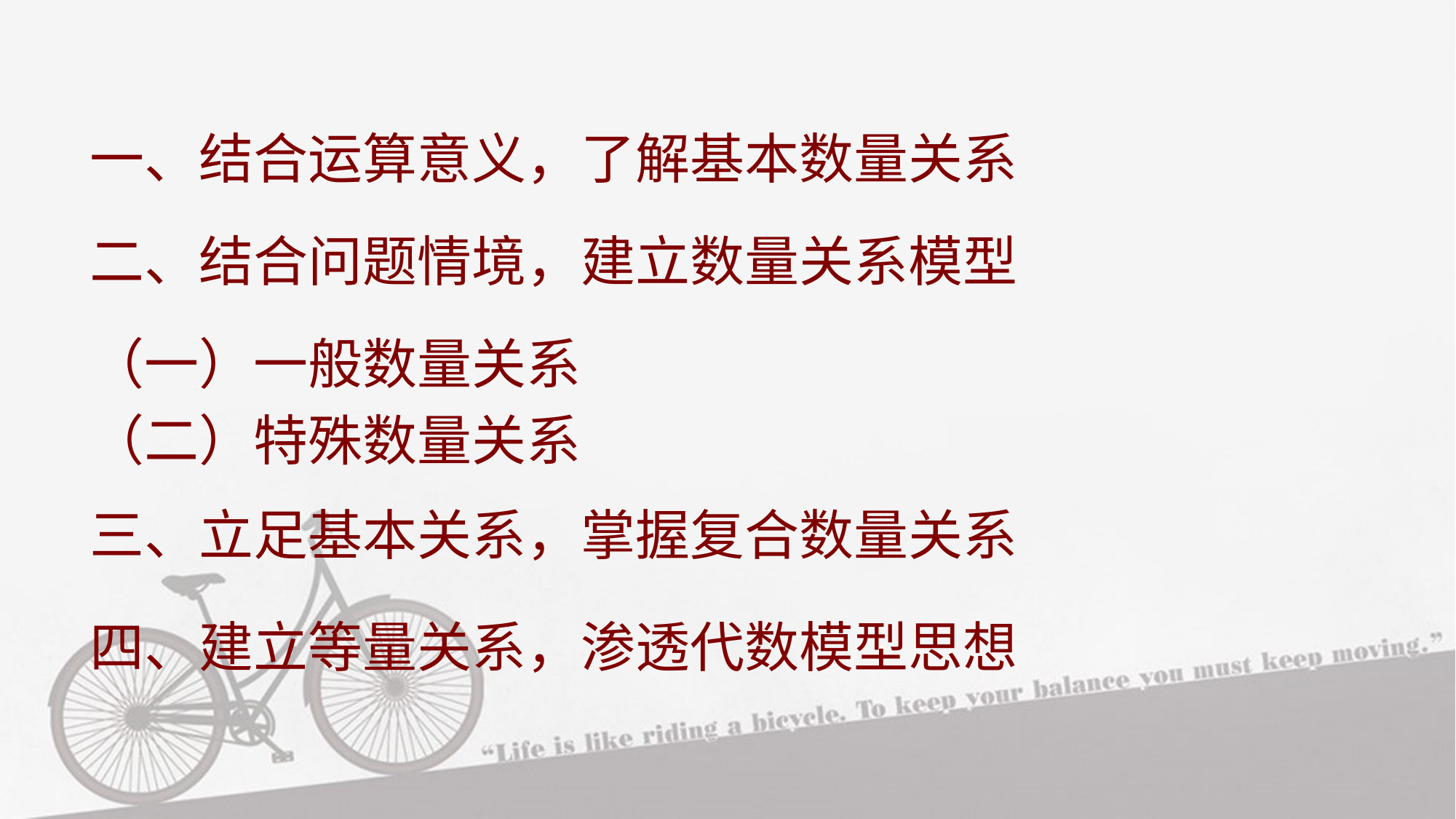

一、结合运算意义，了解基本数量关系
二、结合问题情境，建立数量关系模型
（一）一般数量关系
（二）特殊数量关系
三、立足基本关系，掌握复合数量关系
四、建立等量关系，渗透代数模型思想